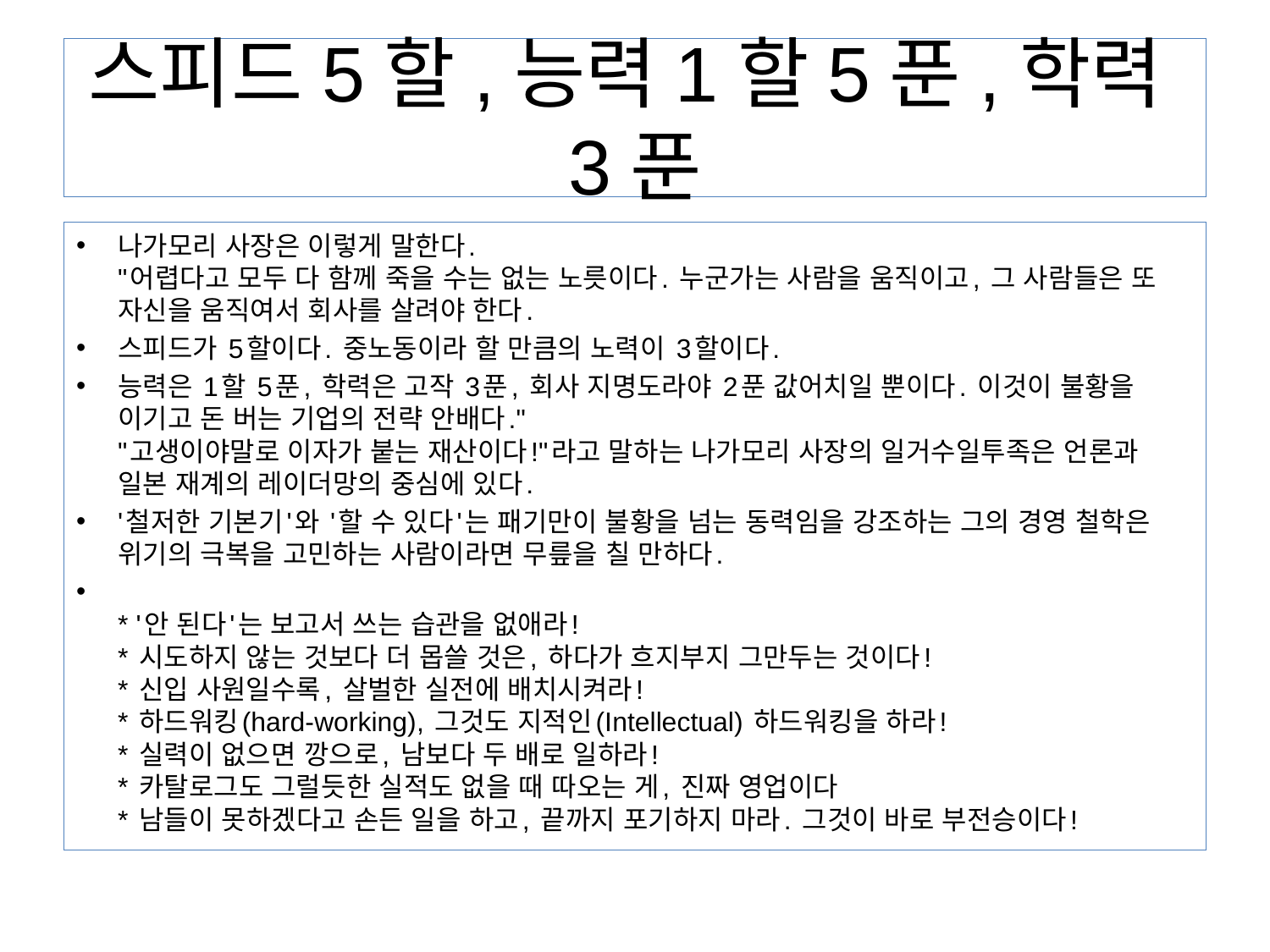

# 스피드5할,능력1할5푼,학력3푼
나가모리 사장은 이렇게 말한다.
"어렵다고 모두 다 함께 죽을 수는 없는 노릇이다. 누군가는 사람을 움직이고, 그 사람들은 또 자신을 움직여서 회사를 살려야 한다.
스피드가 5할이다. 중노동이라 할 만큼의 노력이 3할이다.
능력은 1할 5푼, 학력은 고작 3푼, 회사 지명도라야 2푼 값어치일 뿐이다. 이것이 불황을 이기고 돈 버는 기업의 전략 안배다."
"고생이야말로 이자가 붙는 재산이다!"라고 말하는 나가모리 사장의 일거수일투족은 언론과 일본 재계의 레이더망의 중심에 있다.
'철저한 기본기'와 '할 수 있다'는 패기만이 불황을 넘는 동력임을 강조하는 그의 경영 철학은 위기의 극복을 고민하는 사람이라면 무릎을 칠 만하다.
* '안 된다'는 보고서 쓰는 습관을 없애라!
* 시도하지 않는 것보다 더 몹쓸 것은, 하다가 흐지부지 그만두는 것이다!
* 신입 사원일수록, 살벌한 실전에 배치시켜라!
* 하드워킹(hard-working), 그것도 지적인(Intellectual) 하드워킹을 하라!
* 실력이 없으면 깡으로, 남보다 두 배로 일하라!
* 카탈로그도 그럴듯한 실적도 없을 때 따오는 게, 진짜 영업이다
* 남들이 못하겠다고 손든 일을 하고, 끝까지 포기하지 마라. 그것이 바로 부전승이다!